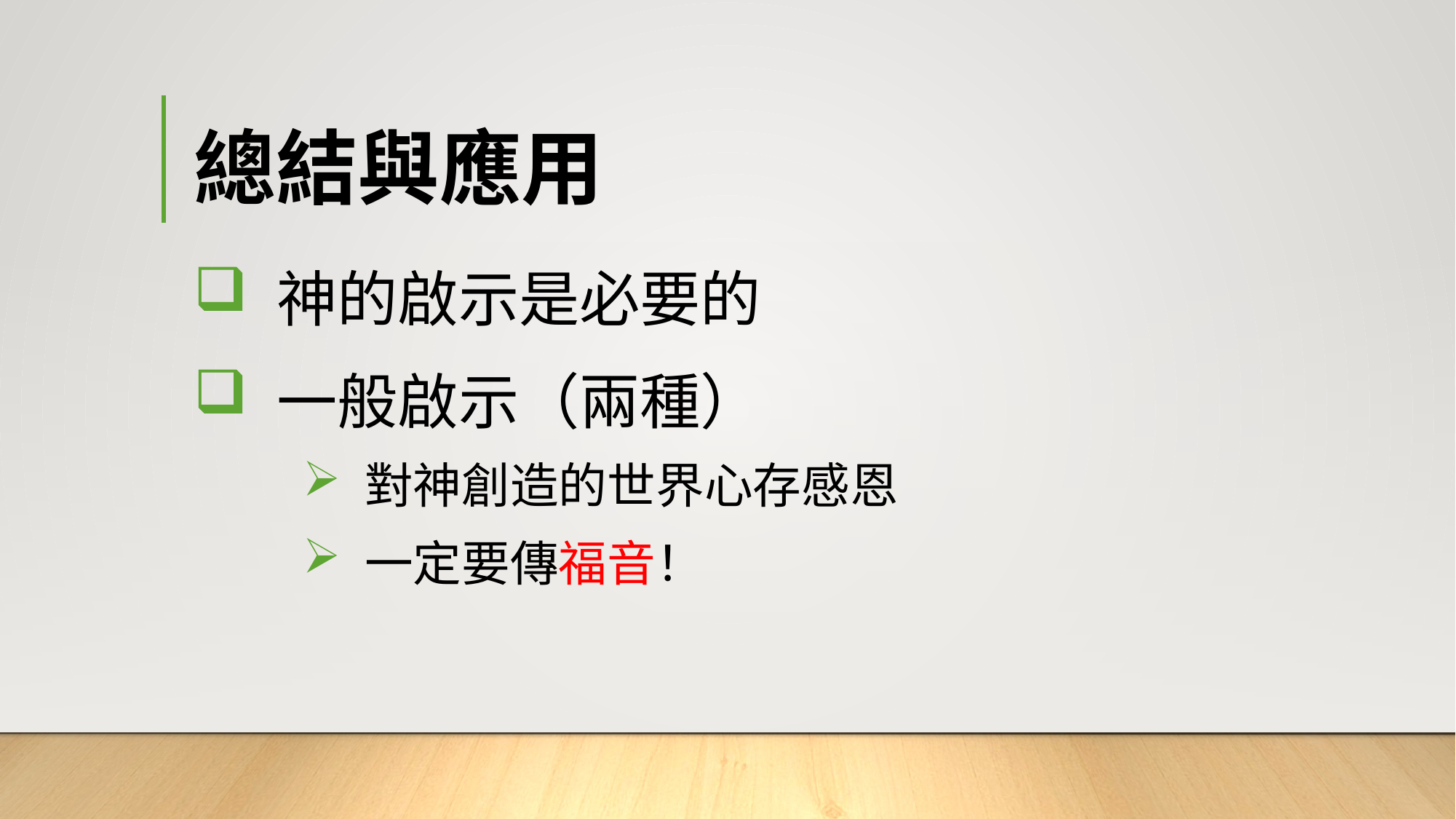

# 總結與應用
 神的啟示是必要的
 一般啟示（兩種）
 對神創造的世界心存感恩
 一定要傳福音！